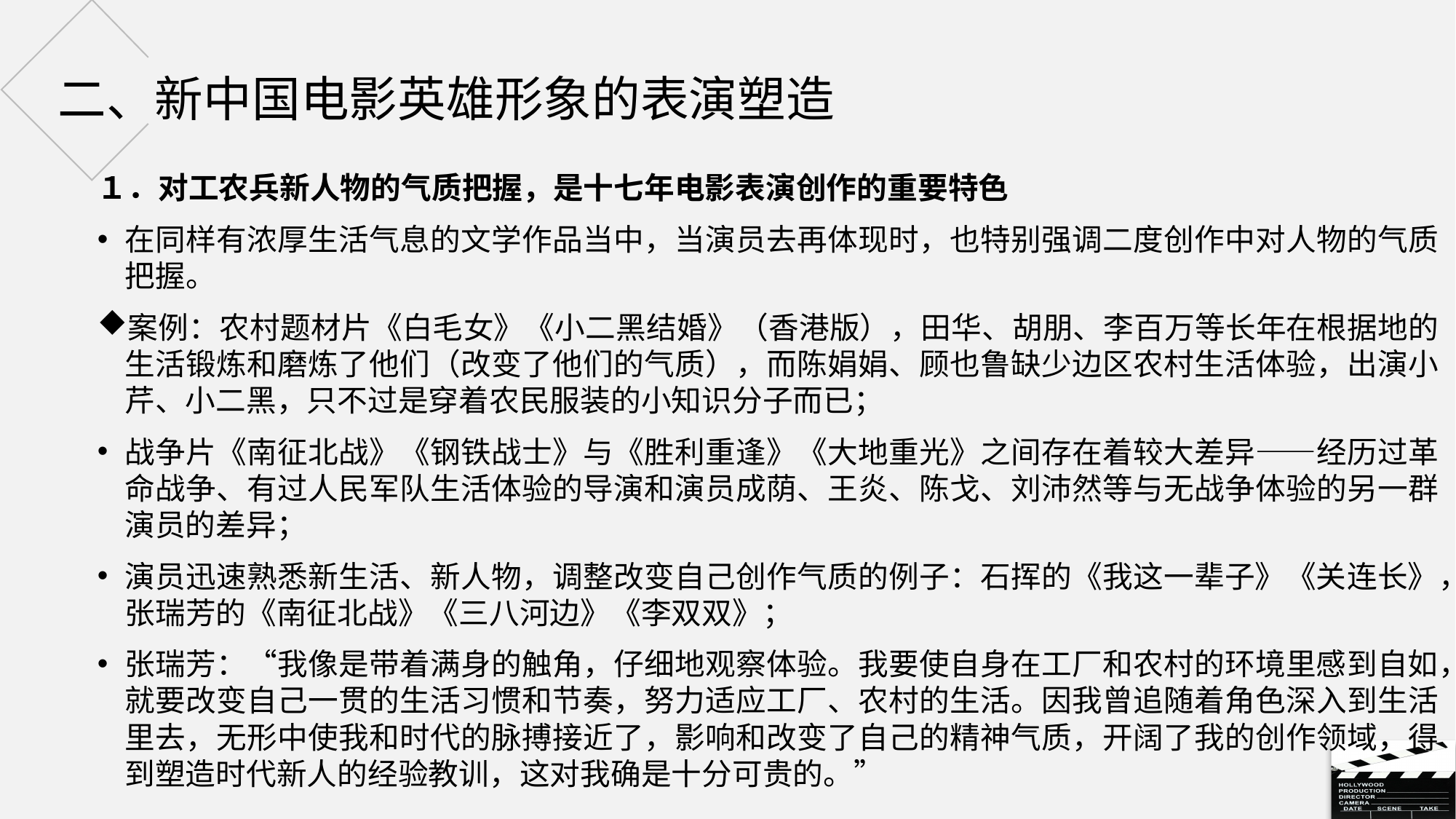

# 二、新中国电影英雄形象的表演塑造
１．对工农兵新人物的气质把握，是十七年电影表演创作的重要特色
在同样有浓厚生活气息的文学作品当中，当演员去再体现时，也特别强调二度创作中对人物的气质把握。
案例：农村题材片《白毛女》《小二黑结婚》（香港版），田华、胡朋、李百万等长年在根据地的生活锻炼和磨炼了他们（改变了他们的气质），而陈娟娟、顾也鲁缺少边区农村生活体验，出演小芹、小二黑，只不过是穿着农民服装的小知识分子而已；
战争片《南征北战》《钢铁战士》与《胜利重逢》《大地重光》之间存在着较大差异——经历过革命战争、有过人民军队生活体验的导演和演员成荫、王炎、陈戈、刘沛然等与无战争体验的另一群演员的差异；
演员迅速熟悉新生活、新人物，调整改变自己创作气质的例子：石挥的《我这一辈子》《关连长》，张瑞芳的《南征北战》《三八河边》《李双双》；
张瑞芳：“我像是带着满身的触角，仔细地观察体验。我要使自身在工厂和农村的环境里感到自如，就要改变自己一贯的生活习惯和节奏，努力适应工厂、农村的生活。因我曾追随着角色深入到生活里去，无形中使我和时代的脉搏接近了，影响和改变了自己的精神气质，开阔了我的创作领域，得到塑造时代新人的经验教训，这对我确是十分可贵的。”